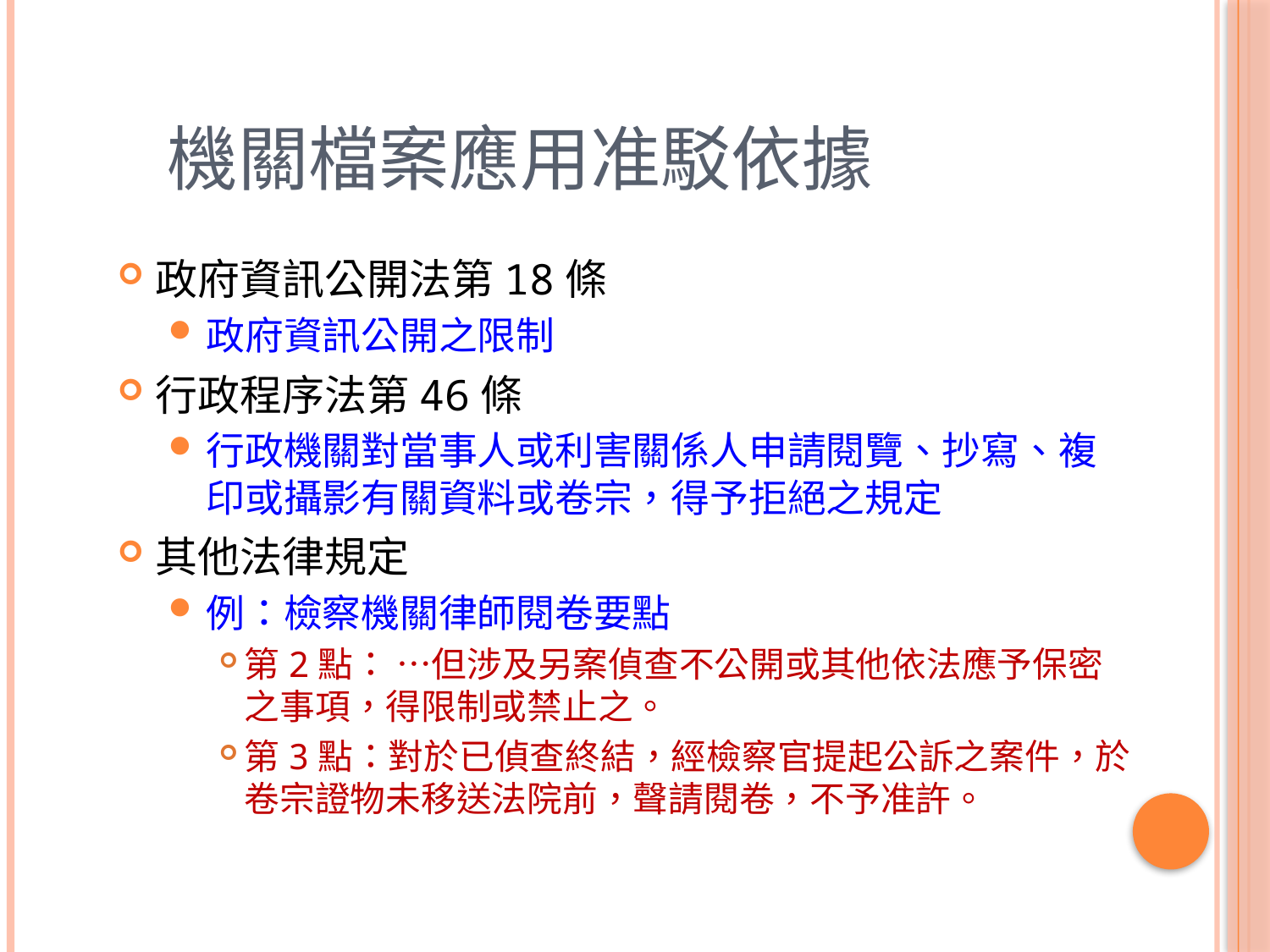

# 機關檔案應用准駁依據
政府資訊公開法第18條
政府資訊公開之限制
行政程序法第46條
行政機關對當事人或利害關係人申請閱覽、抄寫、複印或攝影有關資料或卷宗，得予拒絕之規定
其他法律規定
例：檢察機關律師閱卷要點
第2點： …但涉及另案偵查不公開或其他依法應予保密之事項，得限制或禁止之。
第3點：對於已偵查終結，經檢察官提起公訴之案件，於卷宗證物未移送法院前，聲請閱卷，不予准許。